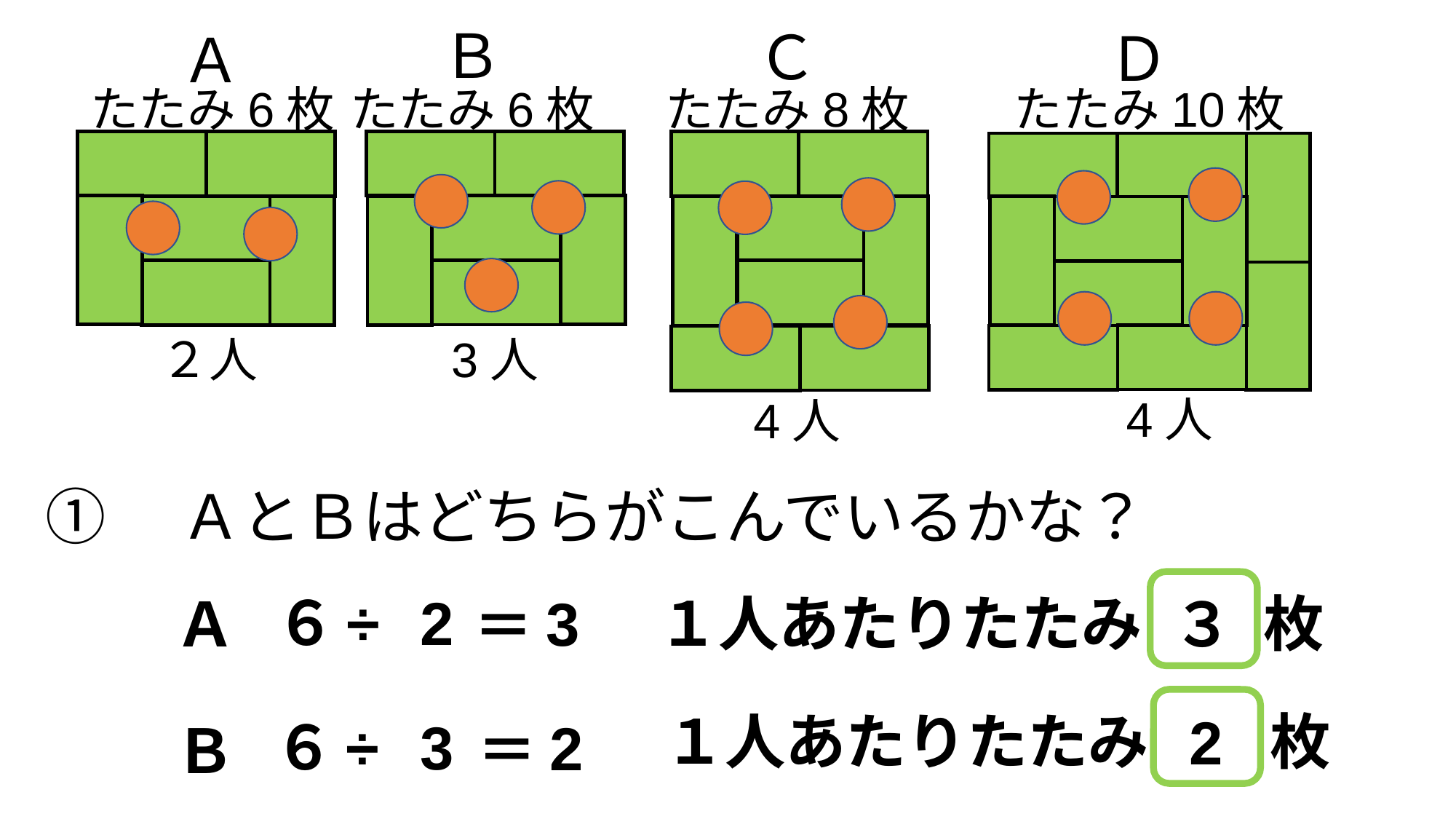

Ｂ
Ｃ
Ｄ
Ａ
たたみ6枚
たたみ6枚
たたみ8枚
たたみ10枚

２人
3人

4人
4人
①　ＡとＢはどちらがこんでいるかな？

６
÷
2
3
１人あたりたたみ　　枚
Ａ
３
＝

１人あたりたたみ　　枚
2
６
÷
3
2
＝
Ｂ